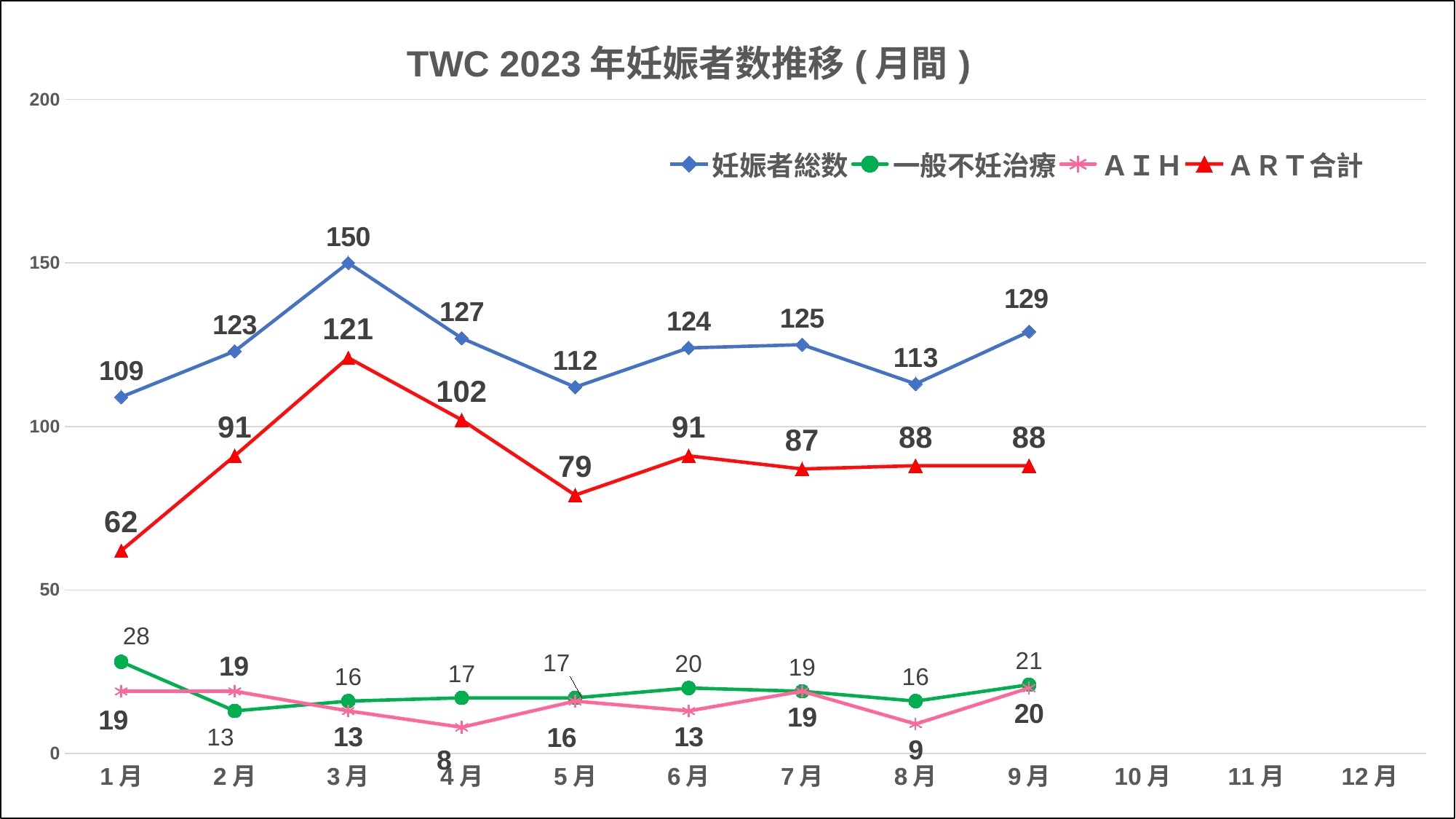

### Chart: TWC 2023年妊娠者数推移(月間)

| Category | 妊娠者総数 | 一般不妊治療 | ＡＩＨ | ＡＲＴ合計 |
|---|---|---|---|---|
| 1月 | 109.0 | 28.0 | 19.0 | 62.0 |
| 2月 | 123.0 | 13.0 | 19.0 | 91.0 |
| 3月 | 150.0 | 16.0 | 13.0 | 121.0 |
| 4月 | 127.0 | 17.0 | 8.0 | 102.0 |
| 5月 | 112.0 | 17.0 | 16.0 | 79.0 |
| 6月 | 124.0 | 20.0 | 13.0 | 91.0 |
| 7月 | 125.0 | 19.0 | 19.0 | 87.0 |
| 8月 | 113.0 | 16.0 | 9.0 | 88.0 |
| 9月 | 129.0 | 21.0 | 20.0 | 88.0 |
| 10月 | None | None | None | None |
| 11月 | None | None | None | None |
| 12月 | None | None | None | None |